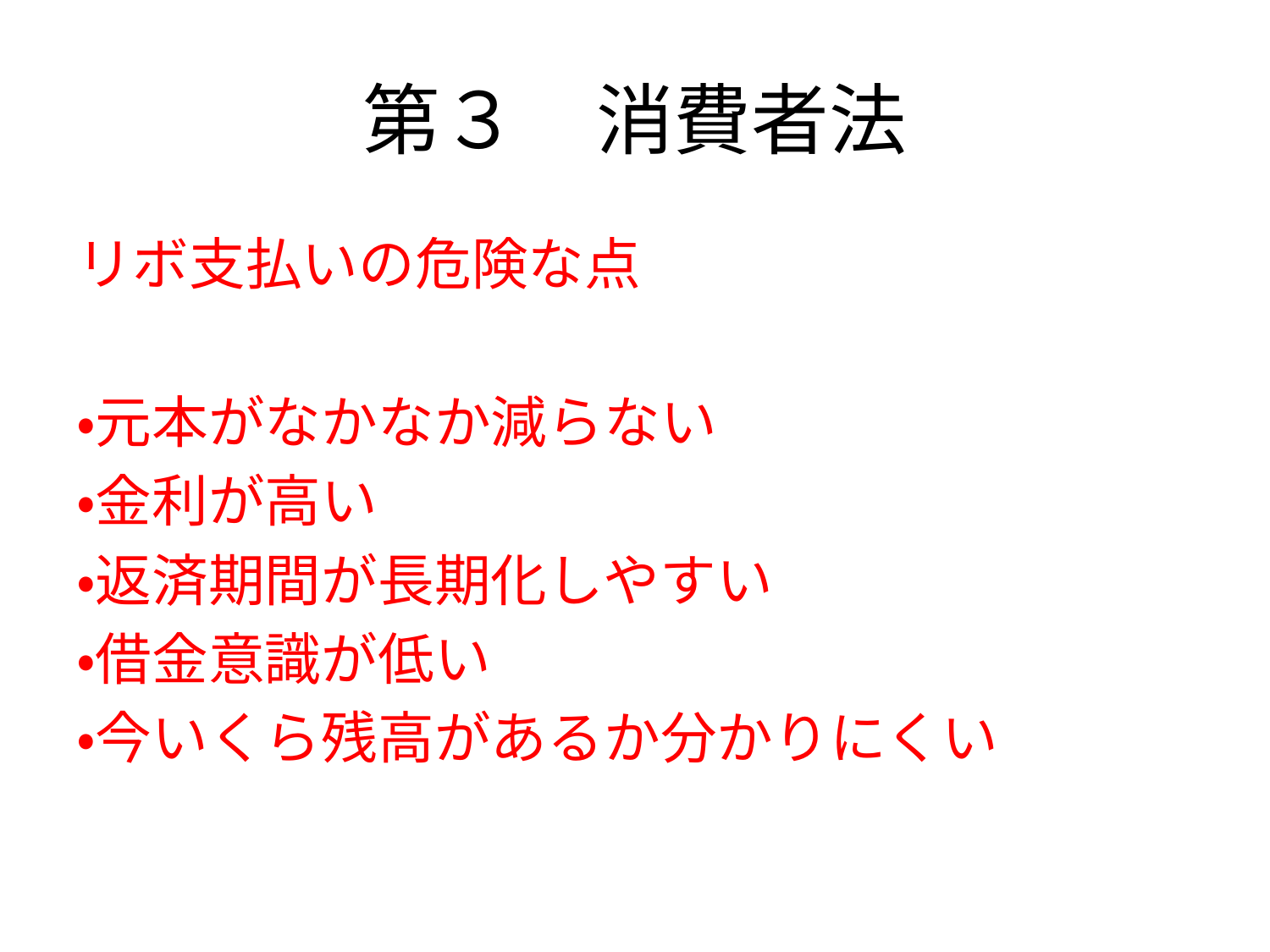

# 第３　消費者法
リボ支払いの危険な点

・元本がなかなか減らない
・金利が高い
・返済期間が長期化しやすい
・借金意識が低い
・今いくら残高があるか分かりにくい